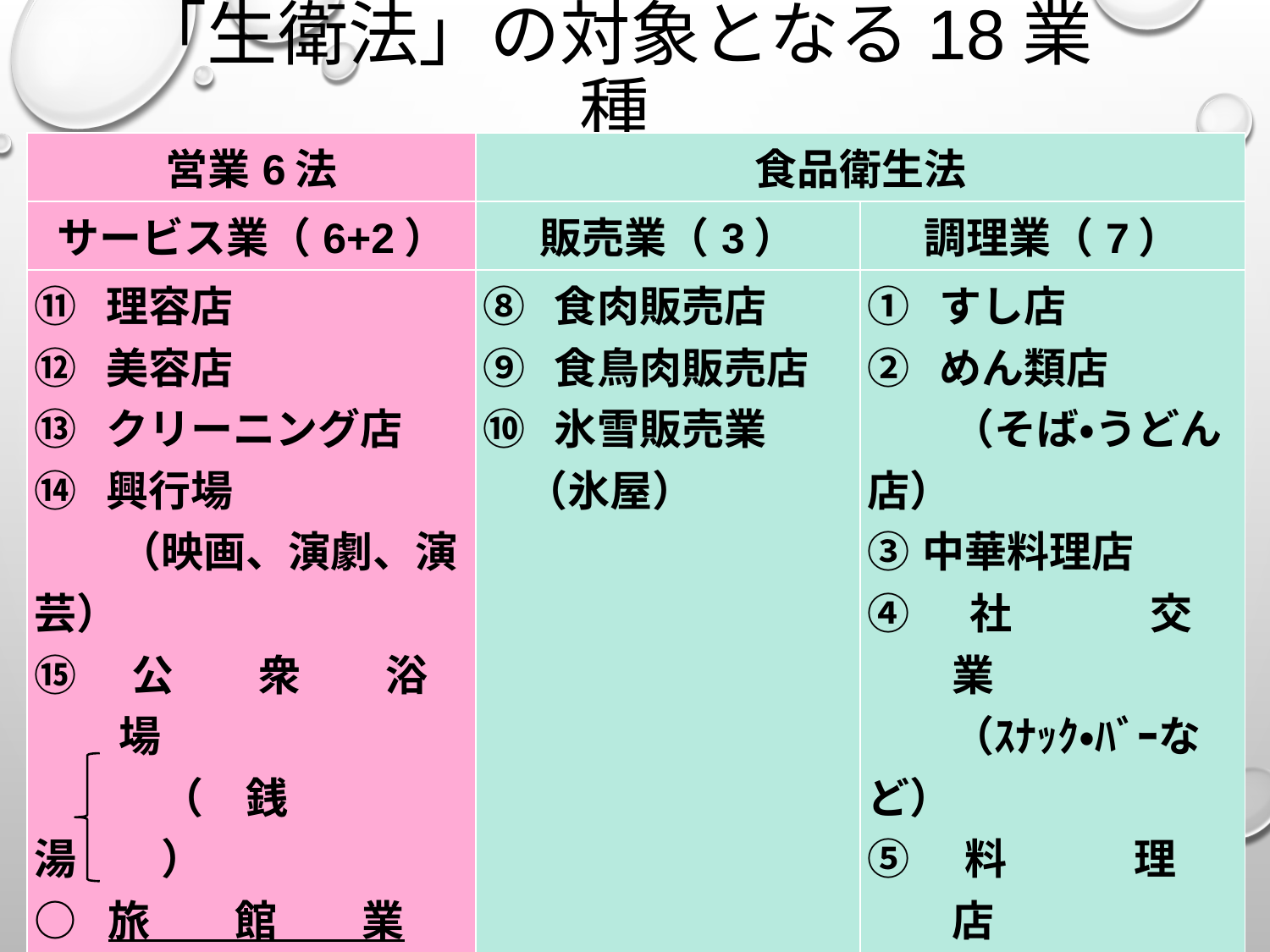

# 「生衛法」の対象となる18業種
| 営業6法 | 食品衛生法 |  |
| --- | --- | --- |
| サービス業（6+2） | 販売業（3） | 調理業（7） |
| 理容店 美容店 クリーニング店 興行場 　　（映画、演劇、演芸） ⑮　公　　衆　　浴　　場 　　　（　銭　　　　湯　　）　　　 ○ 旅　　館　　業 （ホテル・旅館） （簡易宿所） （下宿営業） | 食肉販売店 食鳥肉販売店 氷雪販売業 　（氷屋） | すし店 めん類店 　　（そば・うどん店） ③中華料理店 ④　社　　　交　　　業 　　（ｽﾅｯｸ・ﾊﾞｰなど） ⑤　料　　　理　　　店 　（料亭など）　　　 ⑥　喫　　　茶　　　店 ⑦　その他の飲食店 　　（食堂・ﾚｽﾄﾗﾝ） |

3